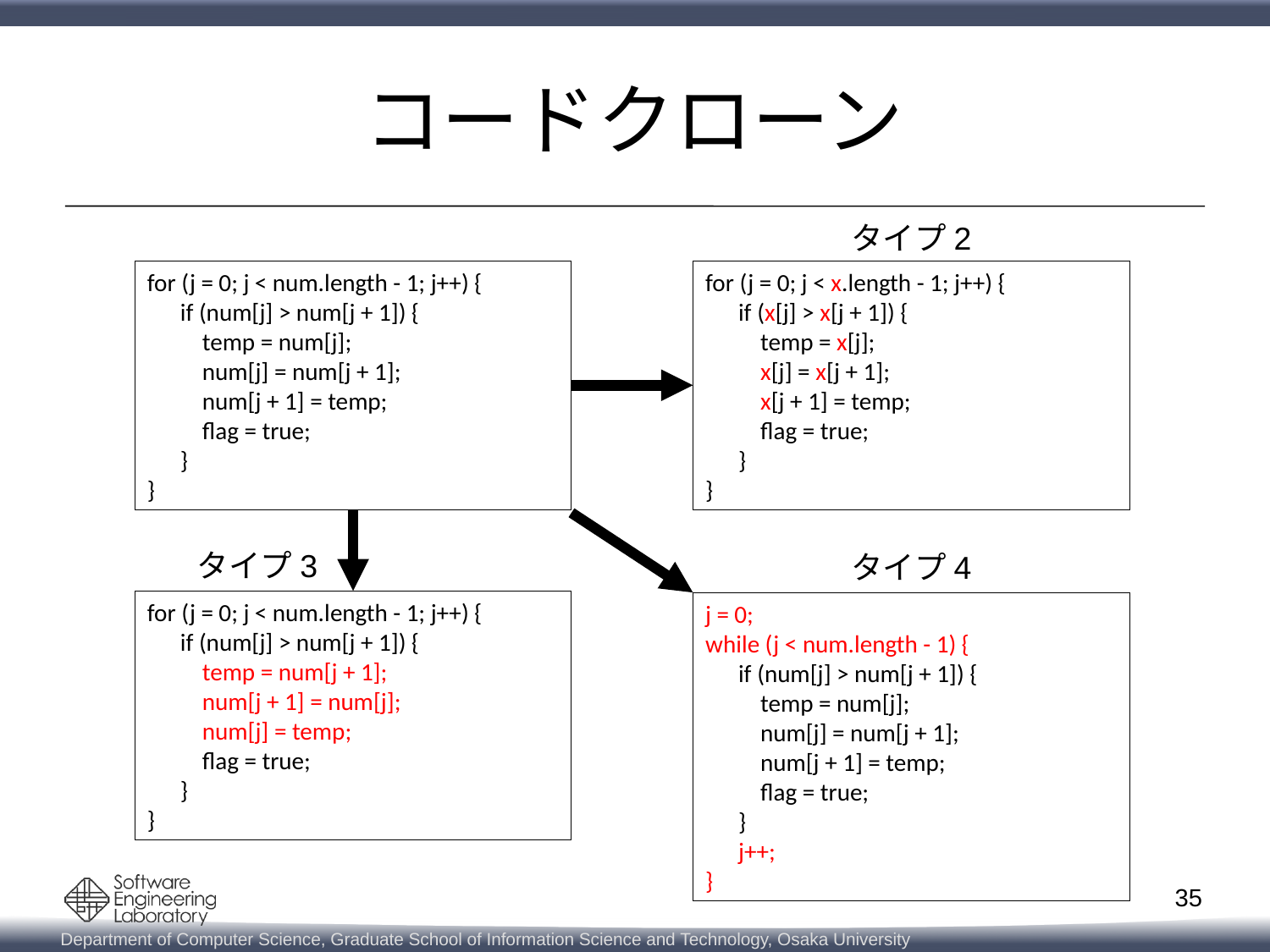

# コードクローン
タイプ2
for (j = 0; j < num.length - 1; j++) {
      if (num[j] > num[j + 1]) {
          temp = num[j];
          num[j] = num[j + 1];
          num[j + 1] = temp;
          flag = true;
      }
}
for (j = 0; j < x.length - 1; j++) {
      if (x[j] > x[j + 1]) {
          temp = x[j];
          x[j] = x[j + 1];
          x[j + 1] = temp;
          flag = true;
      }
}
タイプ3
タイプ4
for (j = 0; j < num.length - 1; j++) {
      if (num[j] > num[j + 1]) {
          temp = num[j + 1];
          num[j + 1] = num[j];
          num[j] = temp;
          flag = true;
      }
}
j = 0;
while (j < num.length - 1) {
      if (num[j] > num[j + 1]) {
          temp = num[j];
          num[j] = num[j + 1];
          num[j + 1] = temp;
          flag = true;
      }
      j++;
}
35